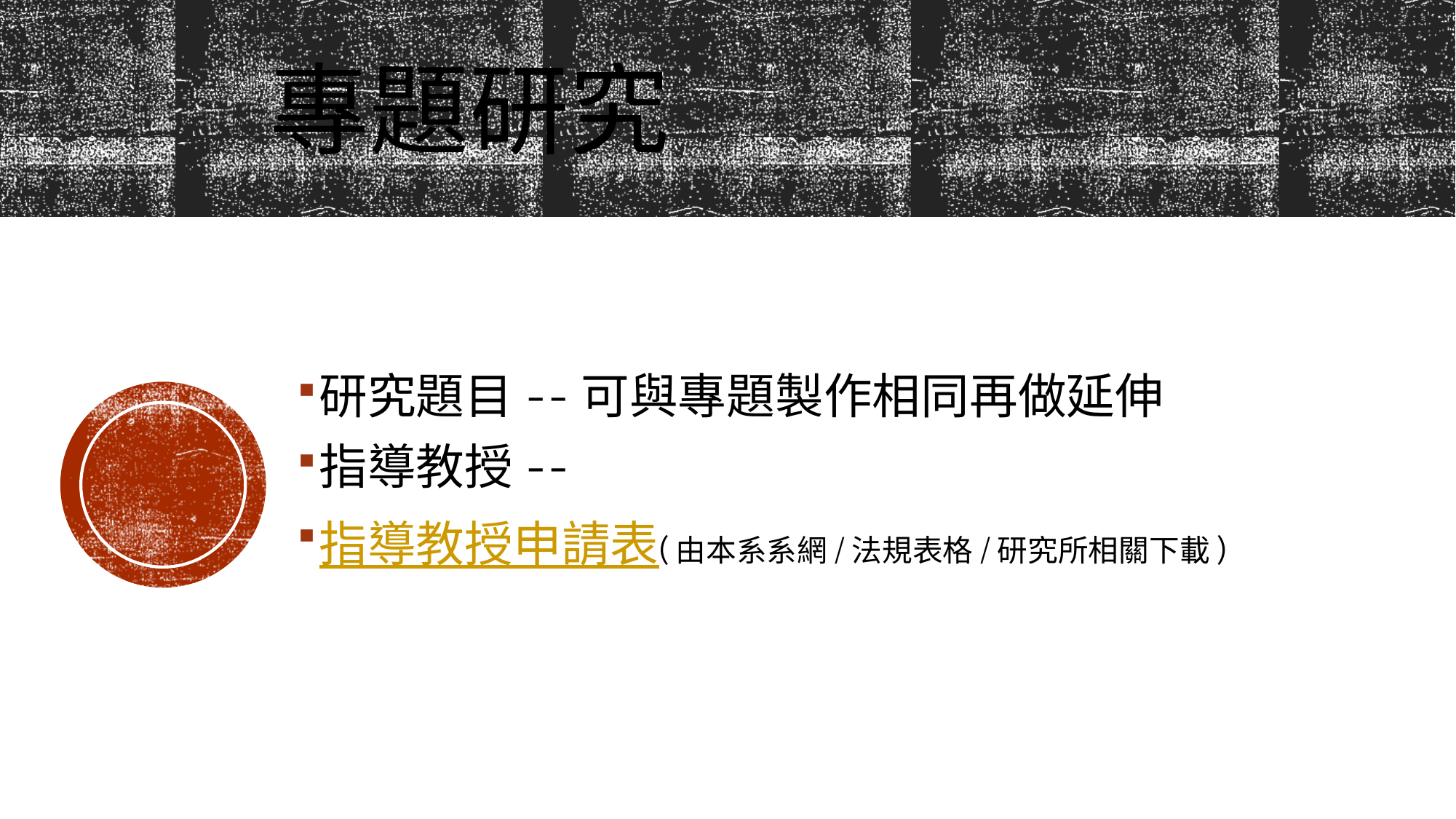

專題研究
研究題目--可與專題製作相同再做延伸
指導教授--
指導教授申請表(由本系系網/法規表格/研究所相關下載)